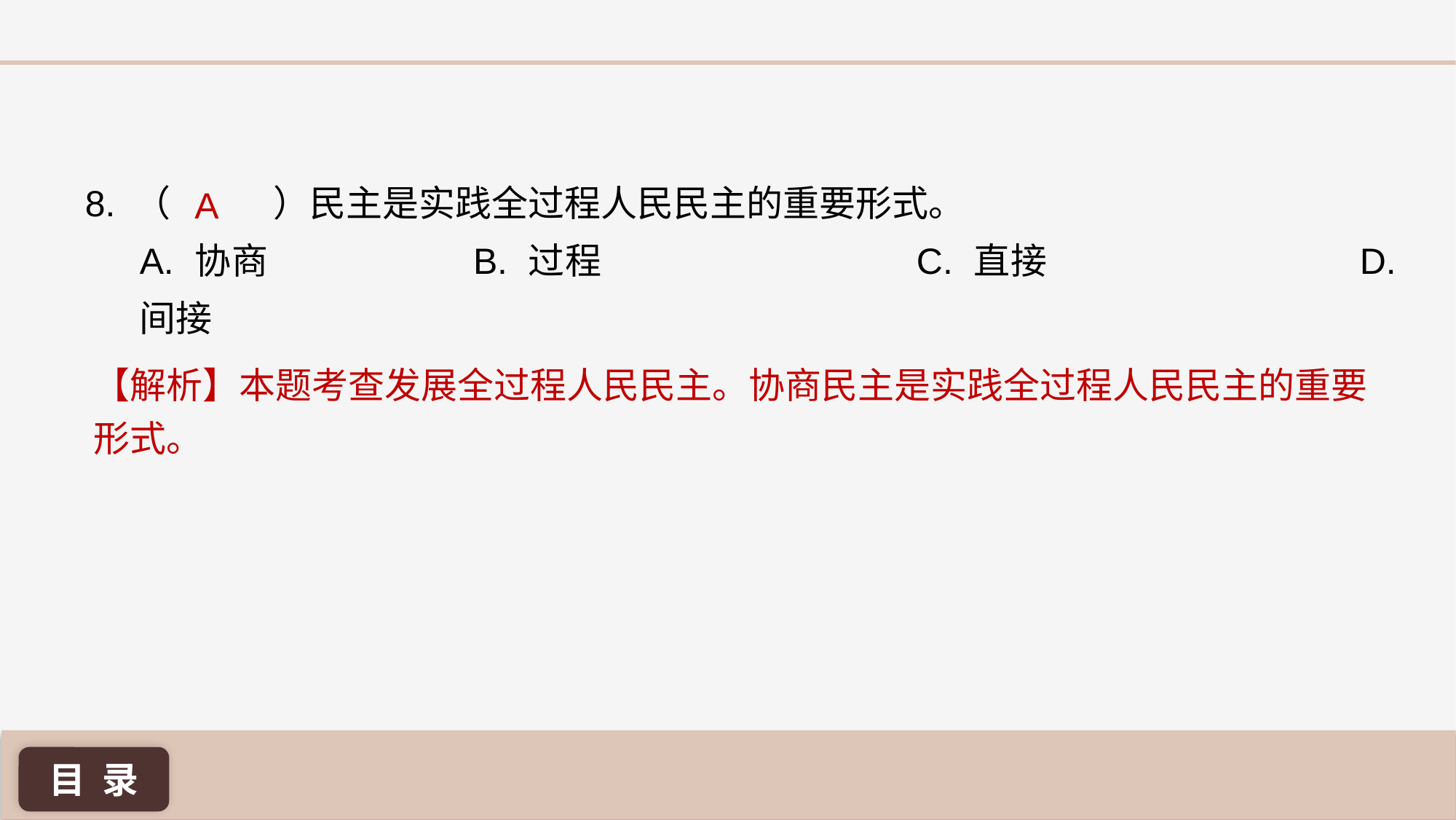

A
8. （	   ）民主是实践全过程人民民主的重要形式。
A. 协商 		B. 过程 			C. 直接 			D. 间接
【解析】本题考查发展全过程人民民主。协商民主是实践全过程人民民主的重要形式。